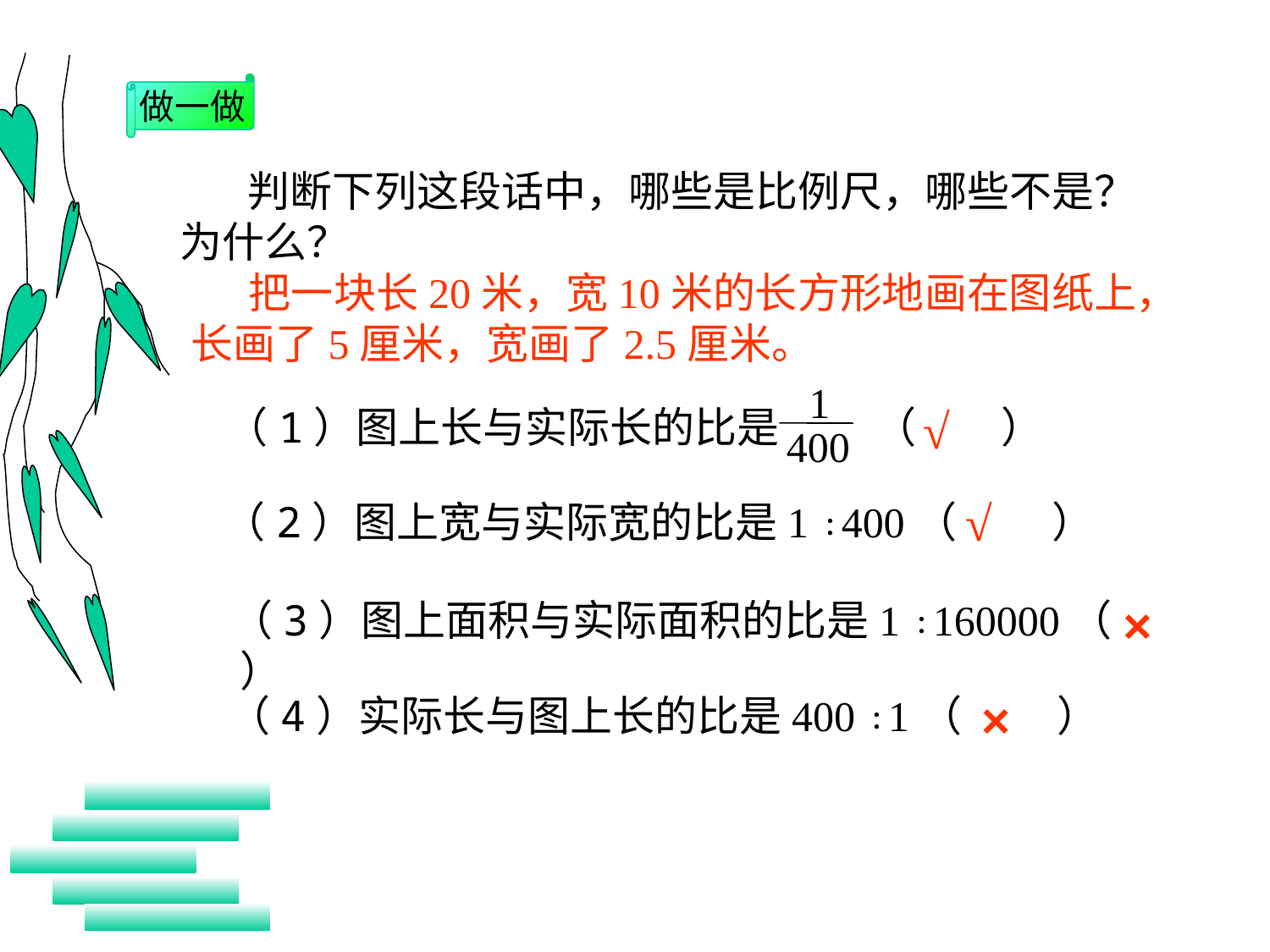

做一做
      判断下列这段话中，哪些是比例尺，哪些不是？
为什么？
     把一块长20米，宽10米的长方形地画在图纸上，
长画了5厘米，宽画了2.5厘米。
1
400

（1）图上长与实际长的比是          （　　）
 √
 √
（2）图上宽与实际宽的比是1 ∶400（          ）
（3）图上面积与实际面积的比是1 ∶160000（         ）
×
×
（4）实际长与图上长的比是400 ∶1（          ）